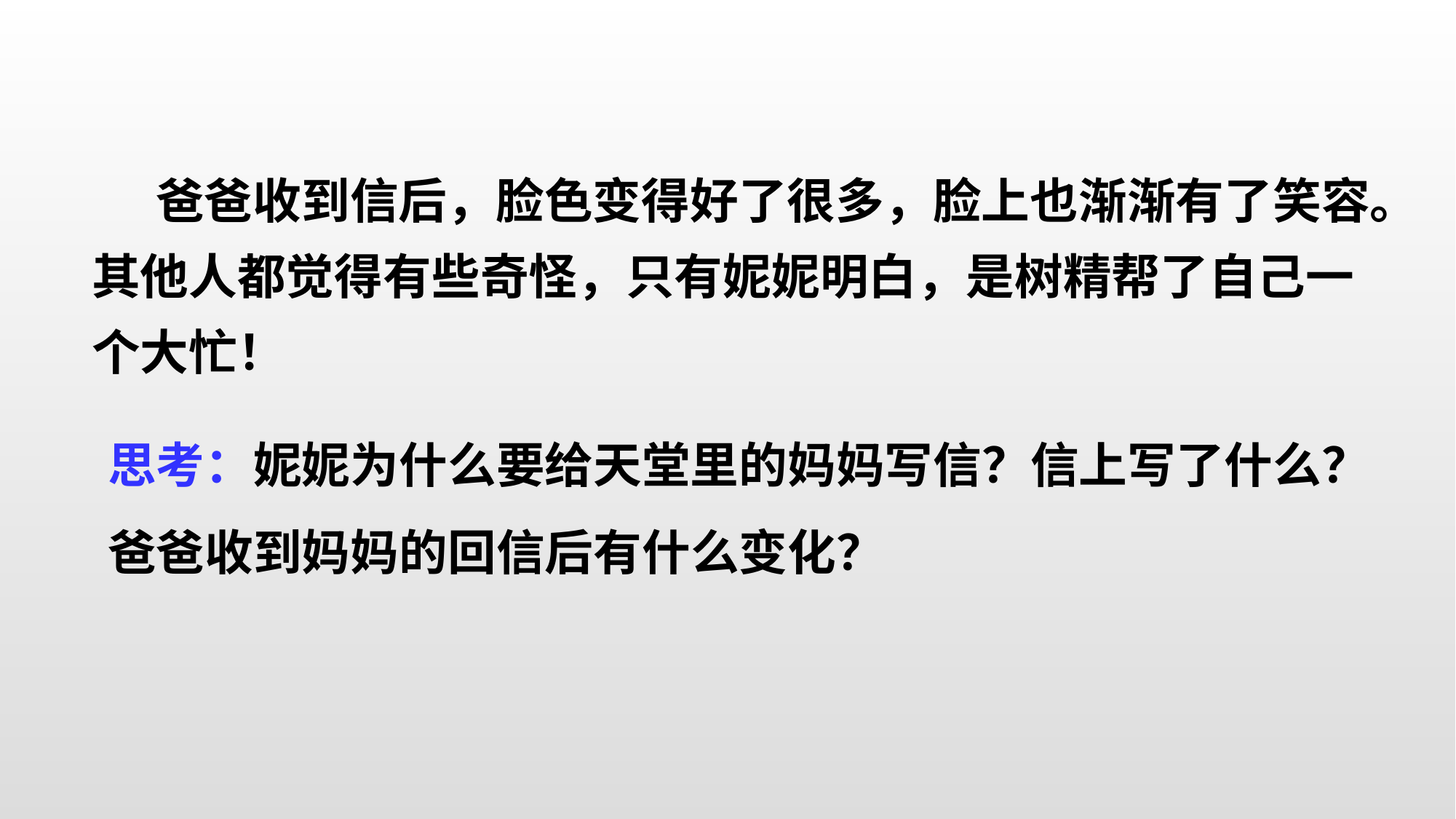

爸爸收到信后，脸色变得好了很多，脸上也渐渐有了笑容。其他人都觉得有些奇怪，只有妮妮明白，是树精帮了自己一个大忙！
思考：妮妮为什么要给天堂里的妈妈写信？信上写了什么？爸爸收到妈妈的回信后有什么变化？